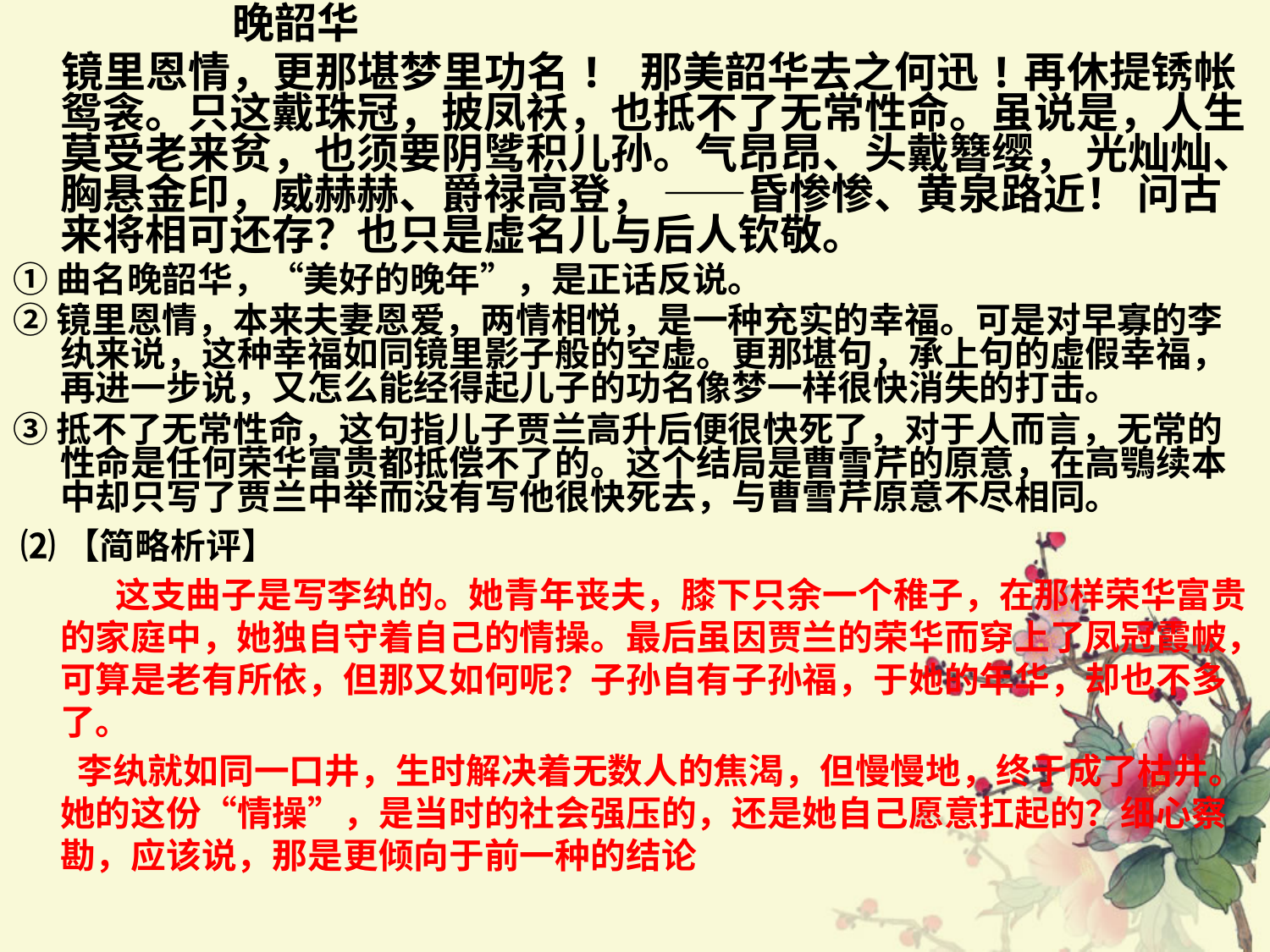

晚韶华
    镜里恩情，更那堪梦里功名! 那美韶华去之何迅!再休提锈帐鸳衾。只这戴珠冠，披凤袄，也抵不了无常性命。虽说是，人生莫受老来贫，也须要阴骘积儿孙。气昂昂、头戴簪缨， 光灿灿、胸悬金印，威赫赫、爵禄高登， ——昏惨惨、黄泉路近！ 问古来将相可还存？也只是虚名儿与后人钦敬。
①曲名晚韶华，“美好的晚年”，是正话反说。
②镜里恩情，本来夫妻恩爱，两情相悦，是一种充实的幸福。可是对早寡的李纨来说，这种幸福如同镜里影子般的空虚。更那堪句，承上句的虚假幸福，再进一步说，又怎么能经得起儿子的功名像梦一样很快消失的打击。
③抵不了无常性命，这句指儿子贾兰高升后便很快死了，对于人而言，无常的性命是任何荣华富贵都抵偿不了的。这个结局是曹雪芹的原意，在高鶚续本中却只写了贾兰中举而没有写他很快死去，与曹雪芹原意不尽相同。
 ⑵【简略析评】
　　    这支曲子是写李纨的。她青年丧夫，膝下只余一个稚子，在那样荣华富贵的家庭中，她独自守着自己的情操。最后虽因贾兰的荣华而穿上了凤冠霞帔，可算是老有所依，但那又如何呢？子孙自有子孙福，于她的年华，却也不多了。
       李纨就如同一口井，生时解决着无数人的焦渴，但慢慢地，终于成了枯井。她的这份“情操”，是当时的社会强压的，还是她自己愿意扛起的？细心察勘，应该说，那是更倾向于前一种的结论